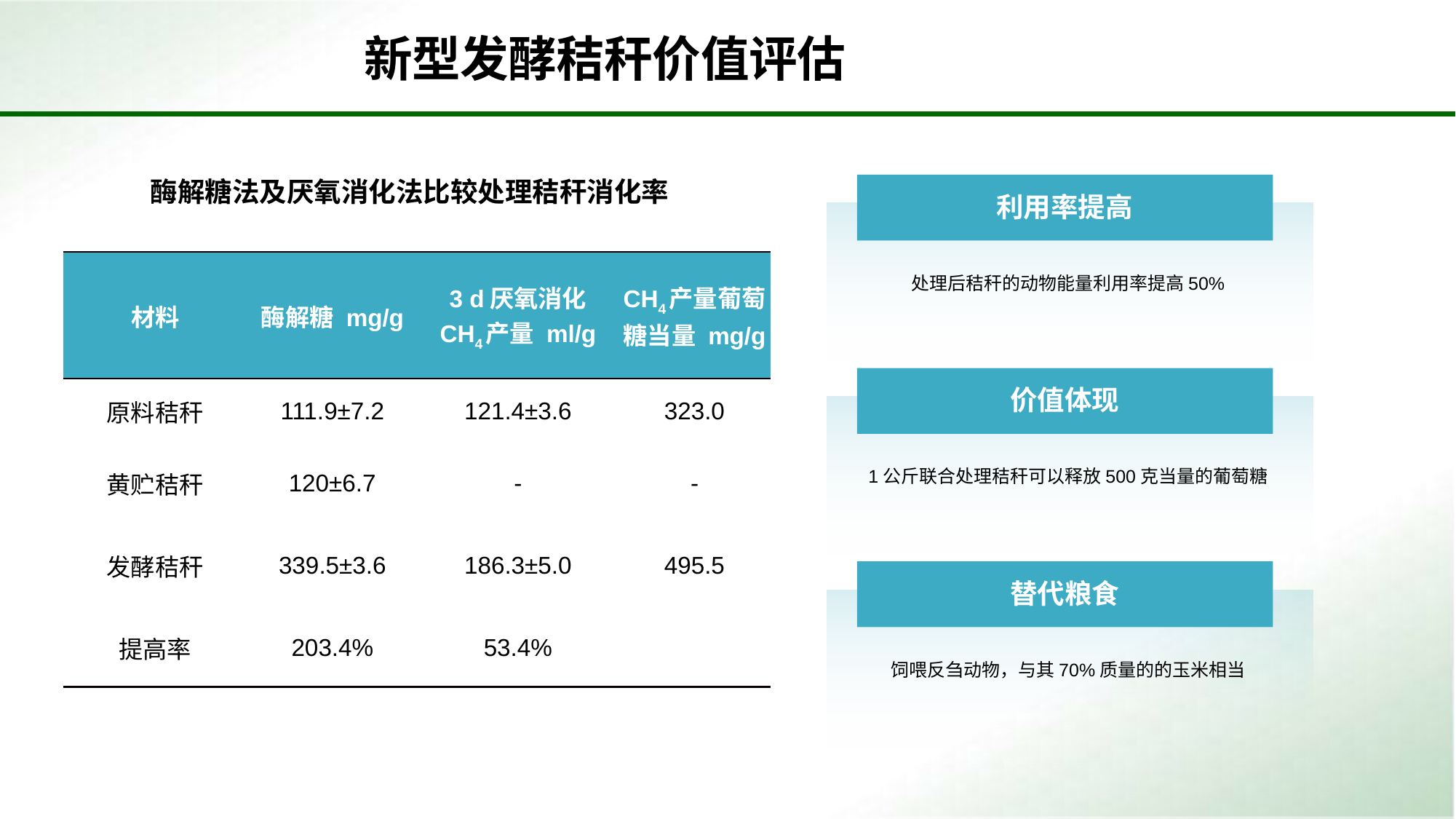

新型发酵秸秆价值评估

酶解糖法及厌氧消化法比较处理秸秆消化率
利用率提高

| 材料 | 酶解糖 mg/g | 3 d厌氧消化 CH4产量 ml/g | CH4产量葡萄糖当量 mg/g |
| --- | --- | --- | --- |
| 原料秸秆 | 111.9±7.2 | 121.4±3.6 | 323.0 |
| 黄贮秸秆 | 120±6.7 | - | - |
| 发酵秸秆 | 339.5±3.6 | 186.3±5.0 | 495.5 |
| 提高率 | 203.4% | 53.4% |  |
处理后秸秆的动物能量利用率提高50%
价值体现

1公斤联合处理秸秆可以释放500克当量的葡萄糖
替代粮食

饲喂反刍动物，与其70%质量的的玉米相当